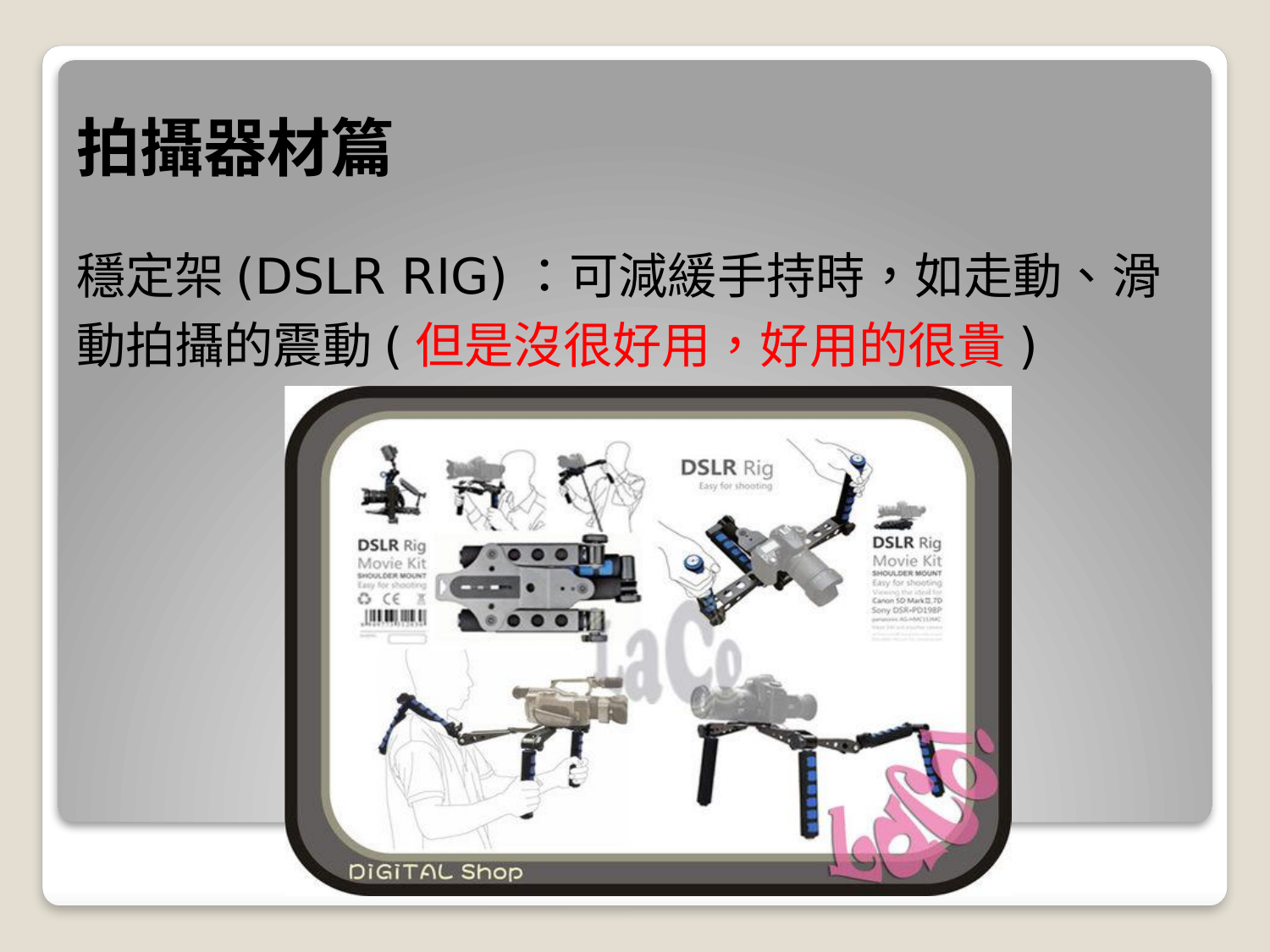

# 拍攝器材篇
穩定架(DSLR RIG)：可減緩手持時，如走動、滑動拍攝的震動(但是沒很好用，好用的很貴)